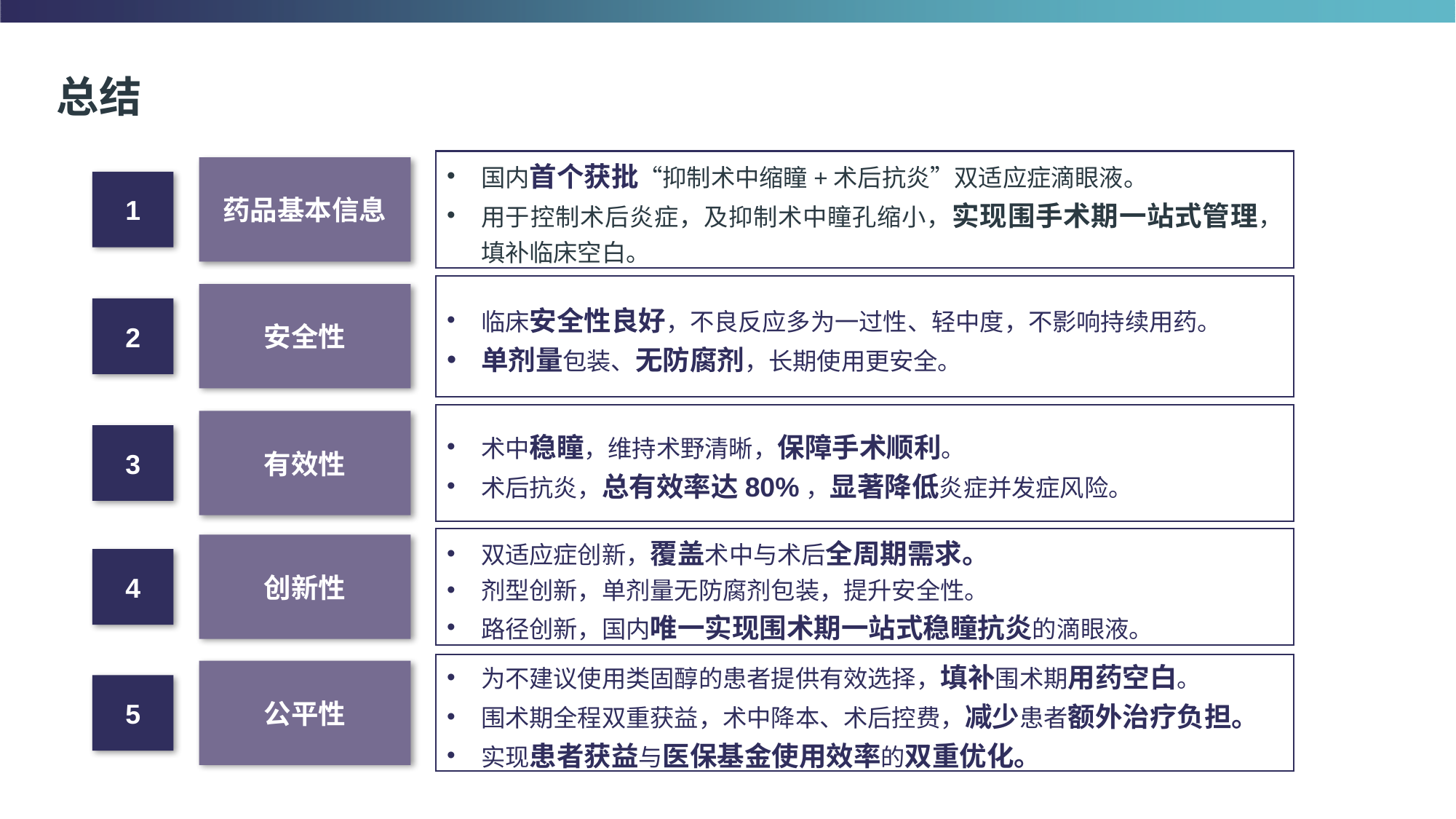

# 总结
国内首个获批“抑制术中缩瞳+术后抗炎”双适应症滴眼液。
用于控制术后炎症，及抑制术中瞳孔缩小，实现围手术期一站式管理，填补临床空白。
药品基本信息
1
临床安全性良好，不良反应多为一过性、轻中度，不影响持续用药。
单剂量包装、无防腐剂，长期使用更安全。
安全性
2
术中稳瞳，维持术野清晰，保障手术顺利。
术后抗炎，总有效率达80%，显著降低炎症并发症风险。
有效性
3
双适应症创新，覆盖术中与术后全周期需求。
剂型创新，单剂量无防腐剂包装，提升安全性。
路径创新，国内唯一实现围术期一站式稳瞳抗炎的滴眼液。
创新性
4
为不建议使用类固醇的患者提供有效选择，填补围术期用药空白。
围术期全程双重获益，术中降本、术后控费，减少患者额外治疗负担。
实现患者获益与医保基金使用效率的双重优化。
公平性
5